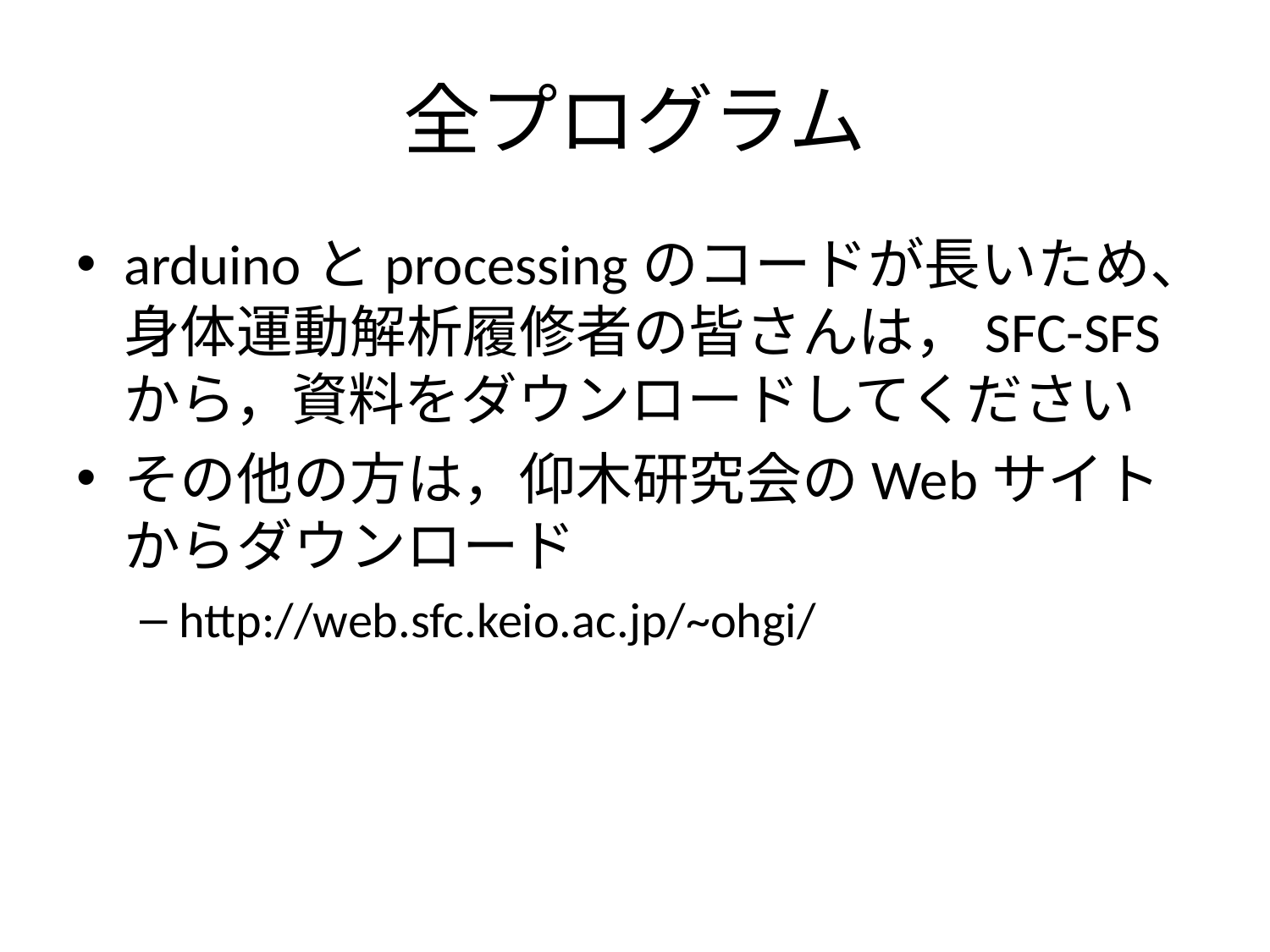

# 全プログラム
arduinoとprocessingのコードが長いため、身体運動解析履修者の皆さんは，SFC-SFSから，資料をダウンロードしてください
その他の方は，仰木研究会のWebサイトからダウンロード
http://web.sfc.keio.ac.jp/~ohgi/